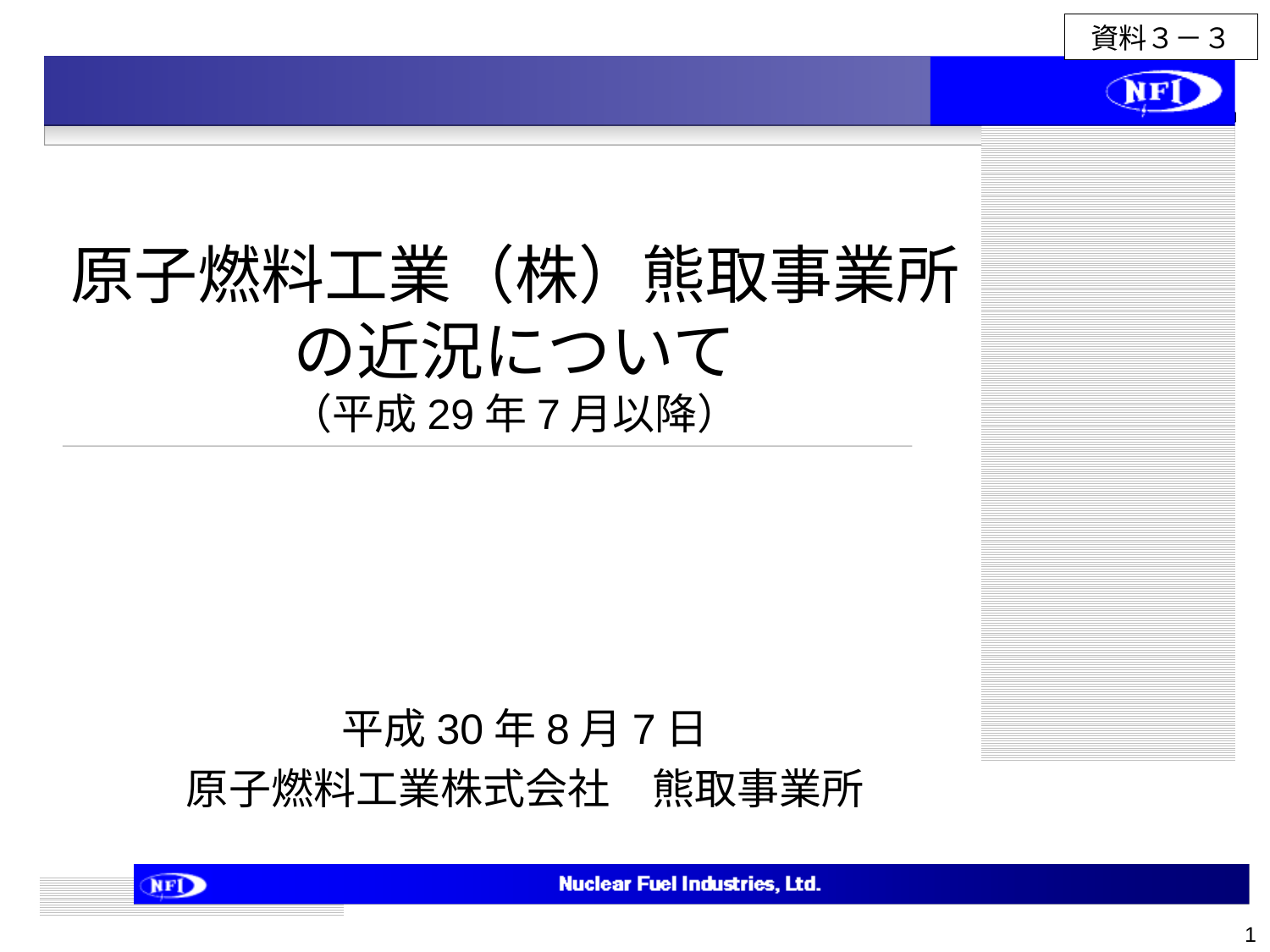

資料３－３
# 原子燃料工業（株）熊取事業所の近況について （平成29年7月以降）
平成30年8月7日
原子燃料工業株式会社　熊取事業所
1